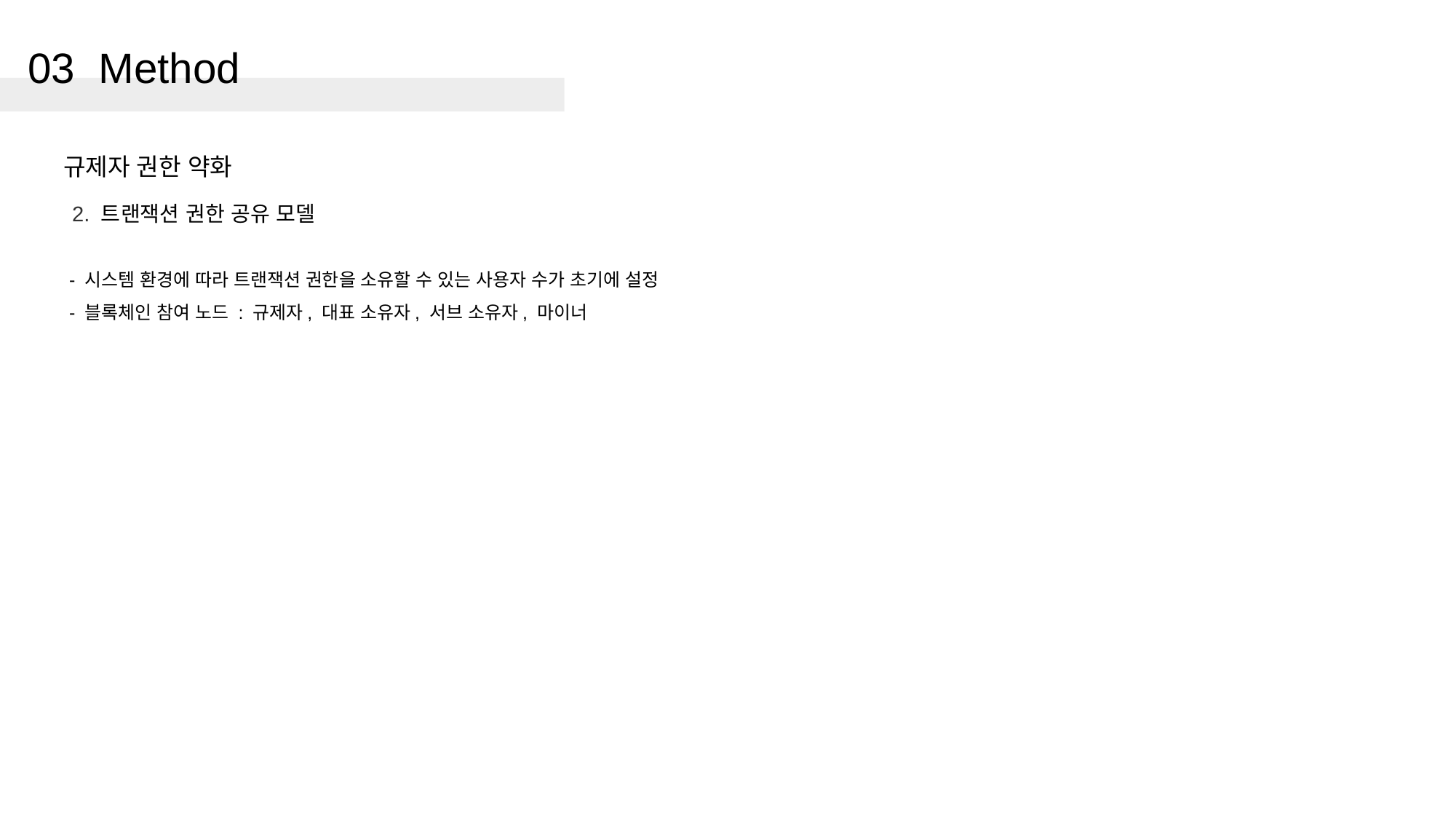

# 03  Method

규제자 권한 약화
2. 트랜잭션 권한 공유 모델
- 시스템 환경에 따라 트랜잭션 권한을 소유할 수 있는 사용자 수가 초기에 설정
- 블록체인 참여 노드 : 규제자, 대표 소유자, 서브 소유자, 마이너